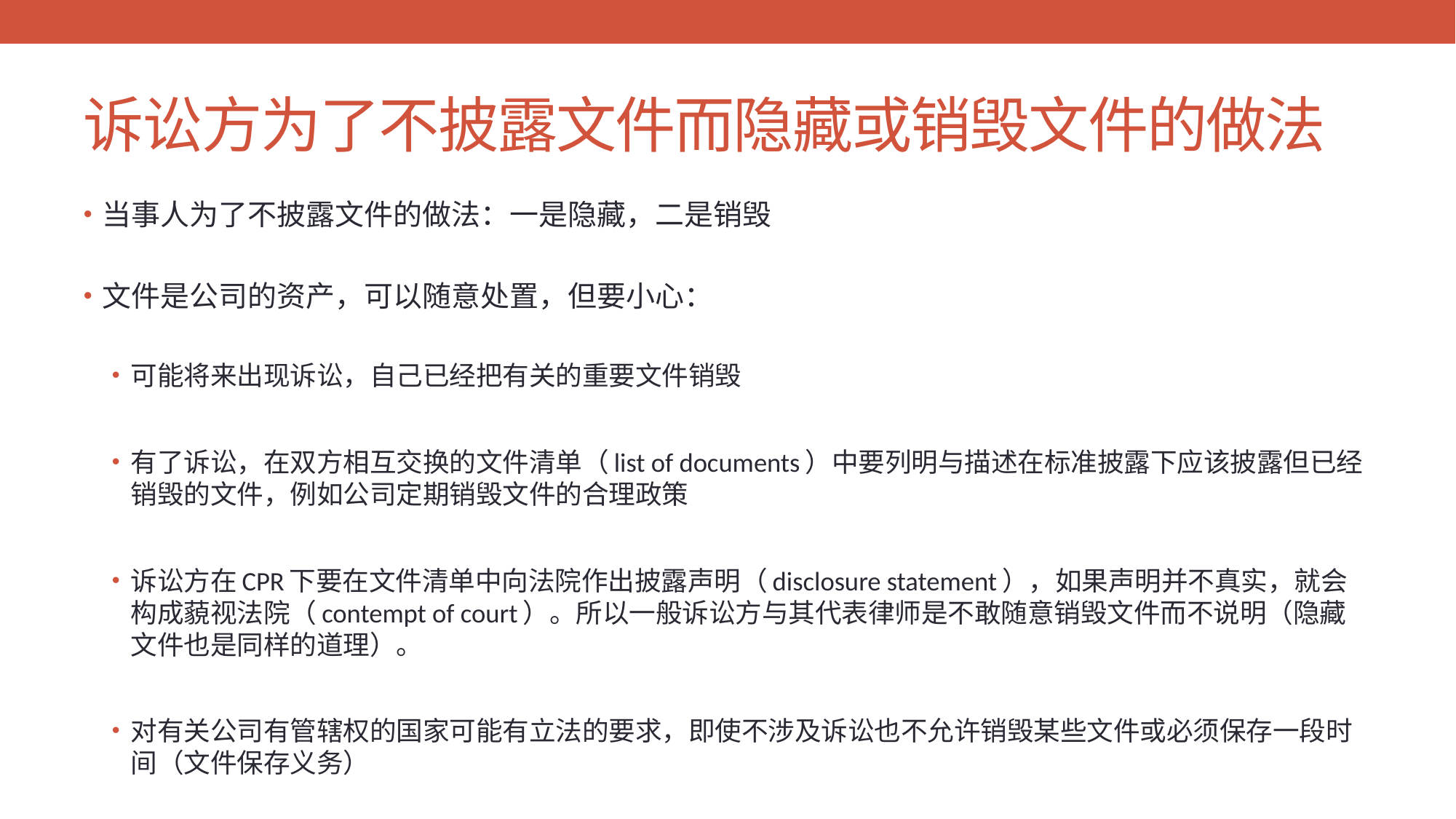

# 诉讼方为了不披露文件而隐藏或销毁文件的做法
当事人为了不披露文件的做法：一是隐藏，二是销毁

文件是公司的资产，可以随意处置，但要小心：

可能将来出现诉讼，自己已经把有关的重要文件销毁

有了诉讼，在双方相互交换的文件清单（list of documents）中要列明与描述在标准披露下应该披露但已经销毁的文件，例如公司定期销毁文件的合理政策

诉讼方在CPR下要在文件清单中向法院作出披露声明（disclosure statement），如果声明并不真实，就会构成藐视法院（contempt of court）。所以一般诉讼方与其代表律师是不敢随意销毁文件而不说明（隐藏文件也是同样的道理）。

对有关公司有管辖权的国家可能有立法的要求，即使不涉及诉讼也不允许销毁某些文件或必须保存一段时间（文件保存义务）